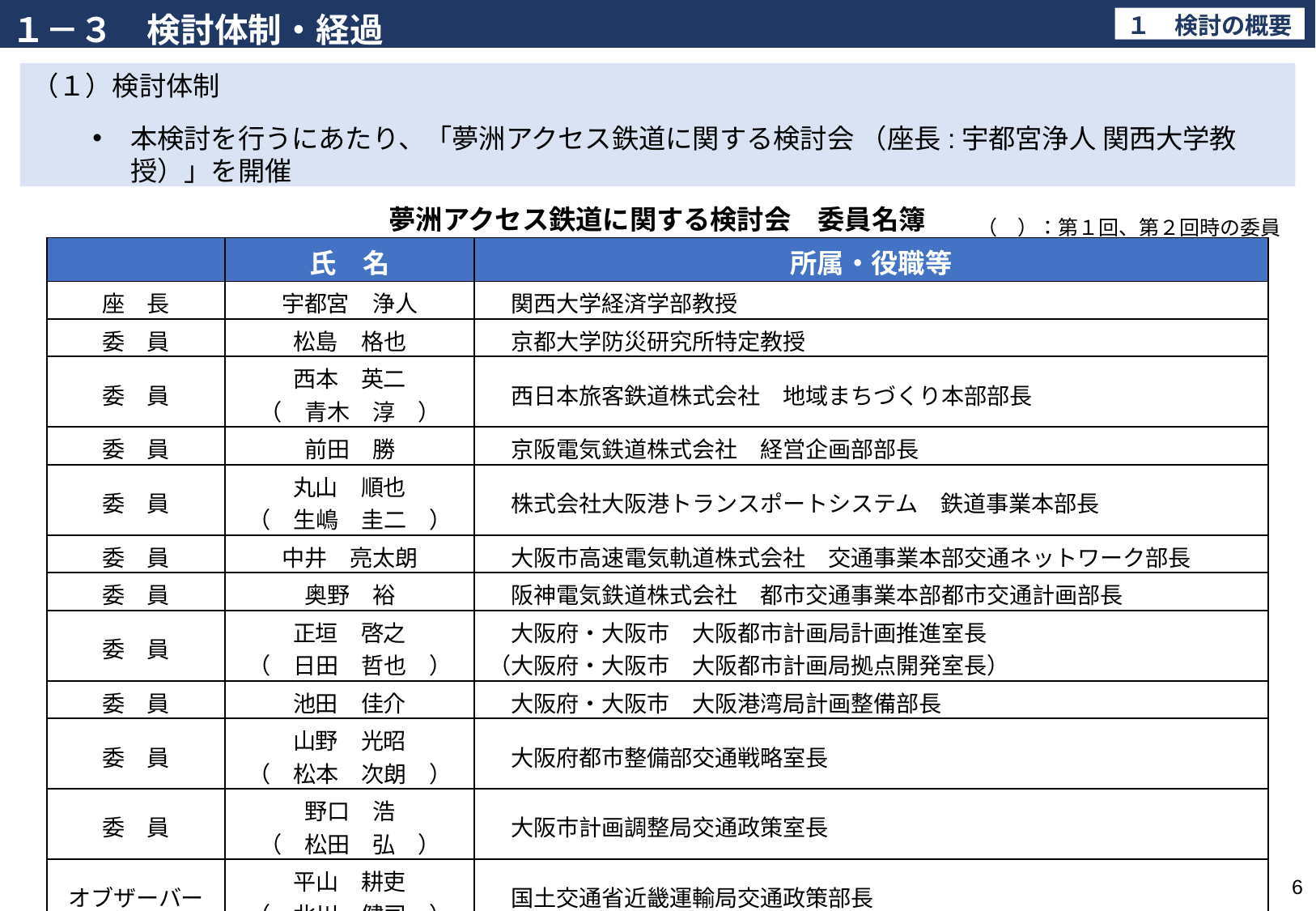

1-3．検討体制（検討会メンバー）
１－３　検討体制・経過
１　検討の概要
（１）検討体制
本検討を行うにあたり、「夢洲アクセス鉄道に関する検討会 （座長:宇都宮浄人 関西大学教授）」を開催
夢洲アクセス鉄道に関する検討会　委員名簿
（　）：第１回、第２回時の委員
|  | 氏　名 | 所属・役職等 |
| --- | --- | --- |
| 座　長 | 宇都宮　浄人 | 関西大学経済学部教授 |
| 委　員 | 松島　格也 | 京都大学防災研究所特定教授 |
| 委　員 | 西本　英二 （　青木　淳　） | 西日本旅客鉄道株式会社　地域まちづくり本部部長 |
| 委　員 | 前田　勝 | 京阪電気鉄道株式会社　経営企画部部長 |
| 委　員 | 丸山　順也 （　生嶋　圭二　） | 株式会社大阪港トランスポートシステム　鉄道事業本部長 |
| 委　員 | 中井　亮太朗 | 大阪市高速電気軌道株式会社　交通事業本部交通ネットワーク部長 |
| 委　員 | 奥野　裕 | 阪神電気鉄道株式会社　都市交通事業本部都市交通計画部長 |
| 委　員 | 正垣　啓之 （　日田　哲也　） | 大阪府・大阪市　大阪都市計画局計画推進室長 （大阪府・大阪市　大阪都市計画局拠点開発室長） |
| 委　員 | 池田　佳介 | 大阪府・大阪市　大阪港湾局計画整備部長 |
| 委　員 | 山野　光昭 （　松本　次朗　） | 大阪府都市整備部交通戦略室長 |
| 委　員 | 野口　浩 （　松田　弘　） | 大阪市計画調整局交通政策室長 |
| オブザーバー | 平山　耕吏 （　北川　健司　） | 国土交通省近畿運輸局交通政策部長 |
| オブザーバー | 苔口　聖史 （　古土井　健　） | 国土交通省近畿地方整備局 |
6